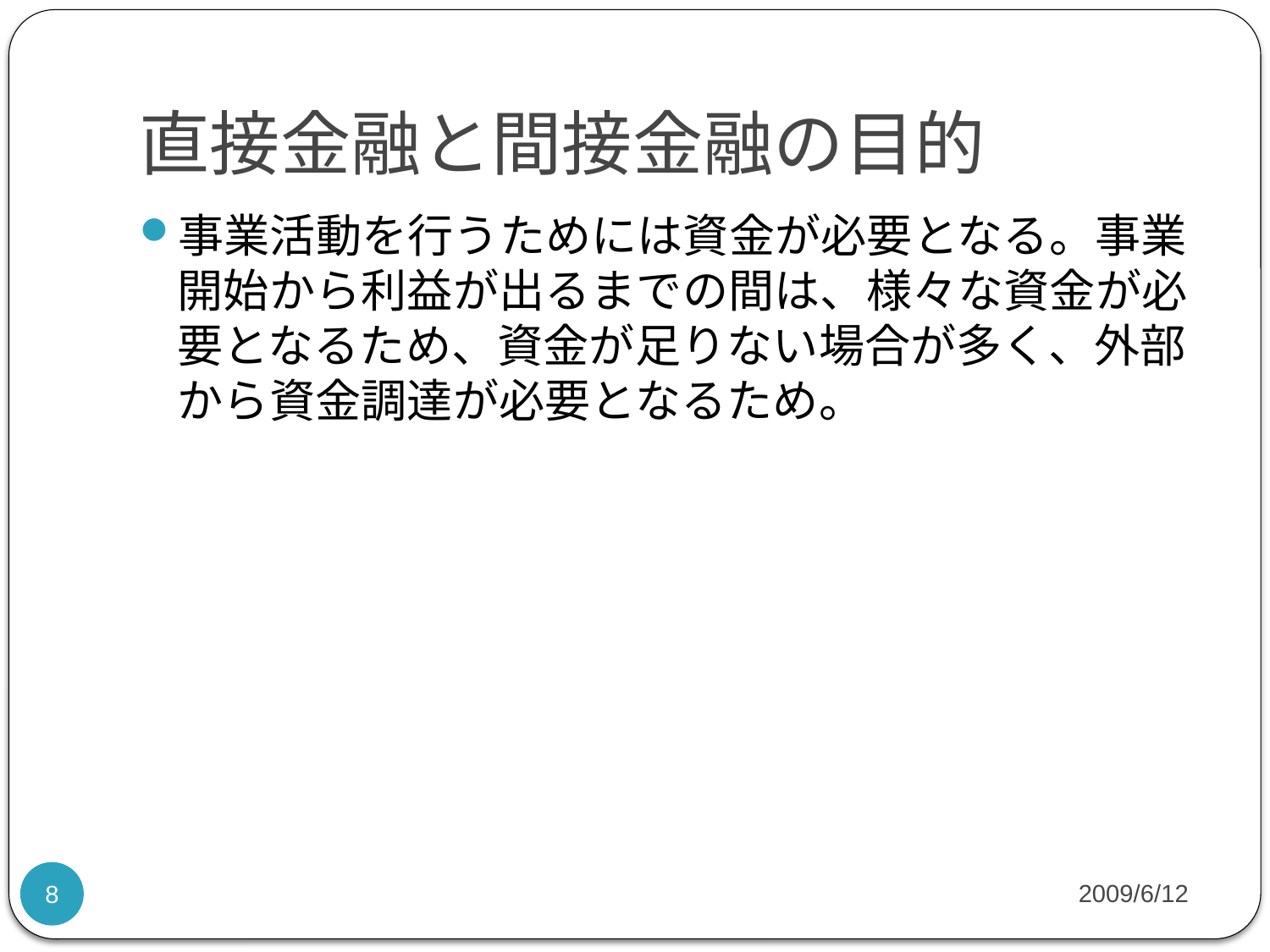

# 直接金融と間接金融の目的
事業活動を行うためには資金が必要となる。事業開始から利益が出るまでの間は、様々な資金が必要となるため、資金が足りない場合が多く、外部から資金調達が必要となるため。
2009/6/12
8